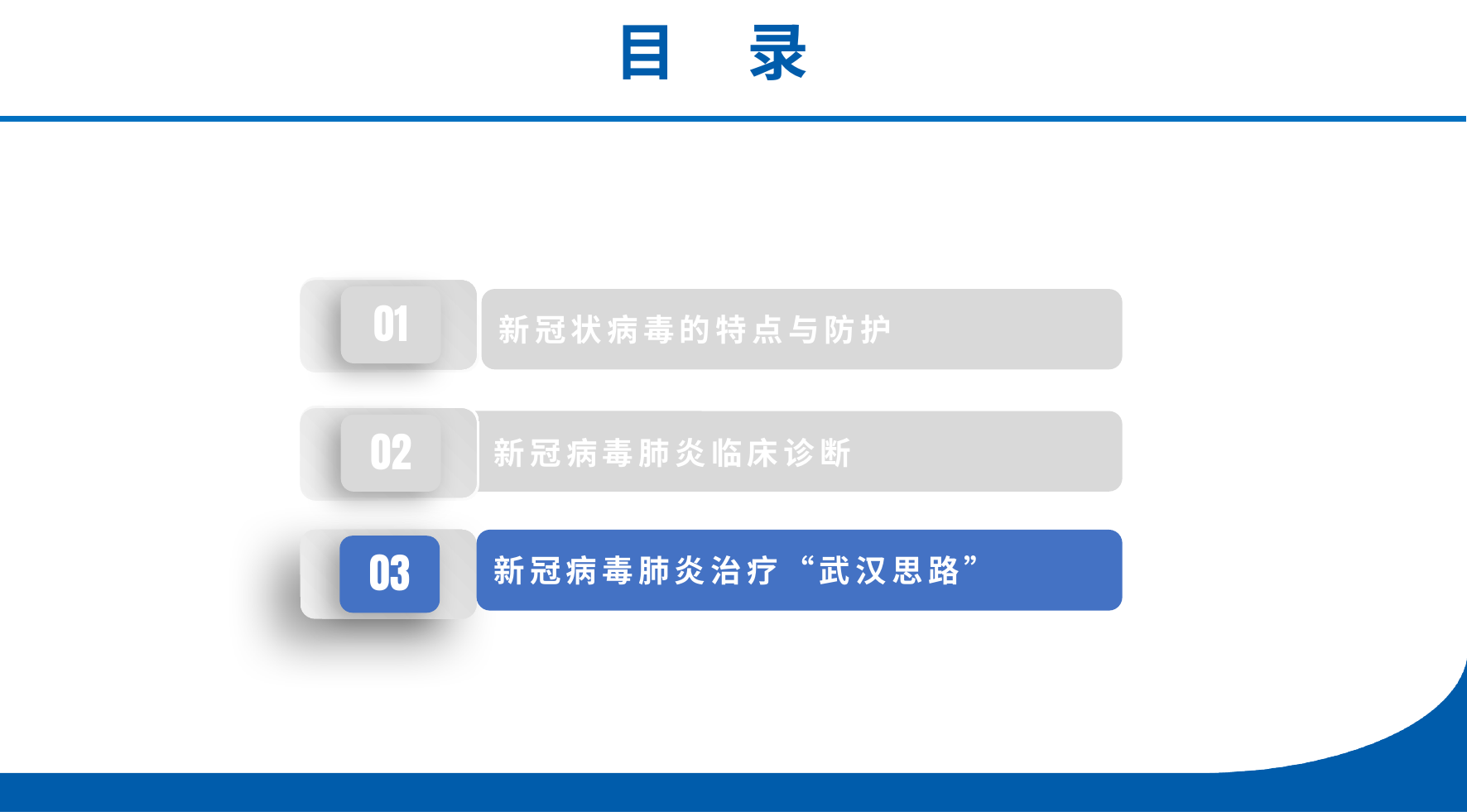

# 目     录

01
新冠状病毒的特点与防护

02
新冠病毒肺炎临床诊断
总     结
总      结
新冠病毒肺炎治疗“武汉思路”

03